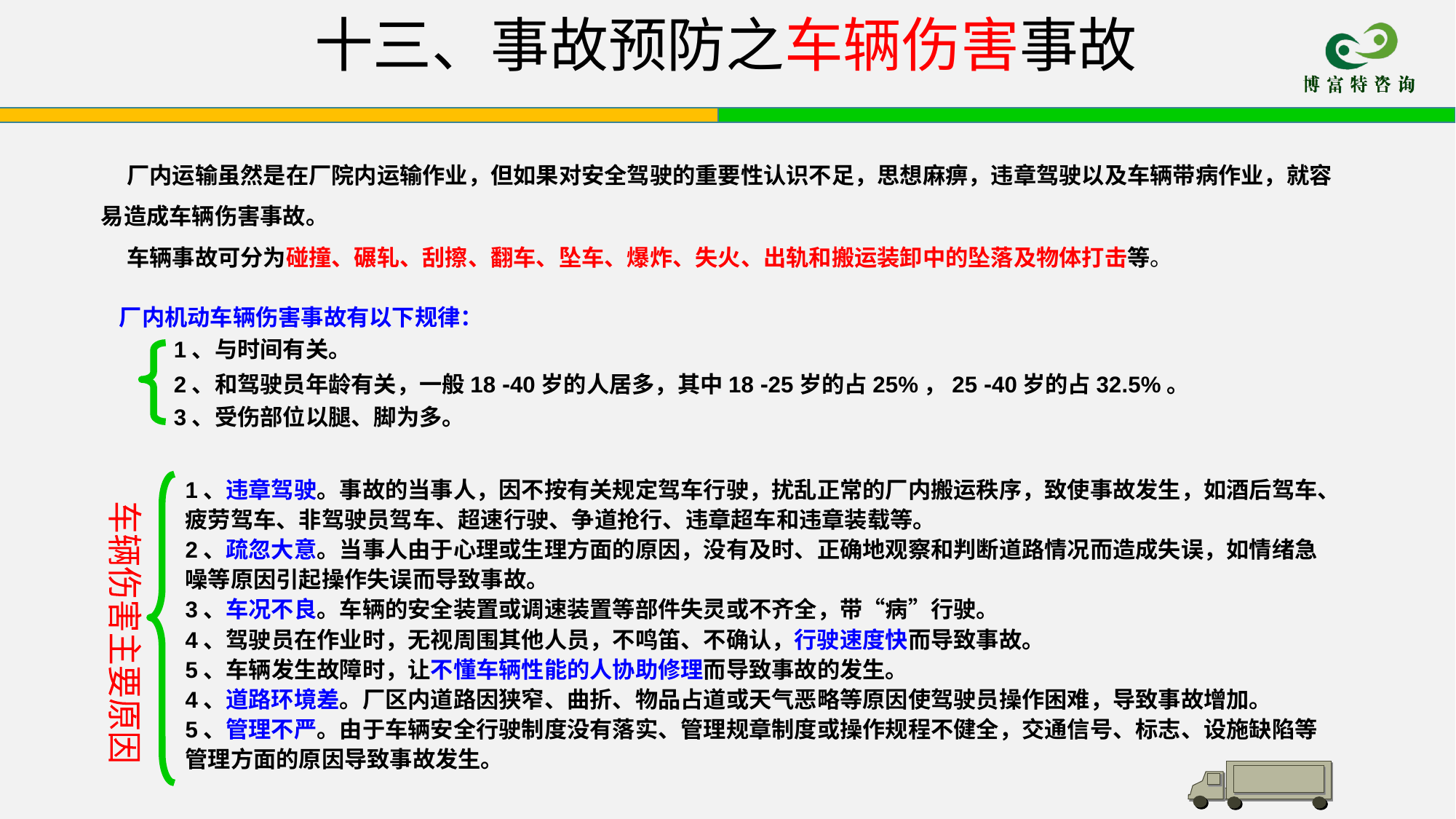

# 十三、事故预防之车辆伤害事故
    厂内运输虽然是在厂院内运输作业，但如果对安全驾驶的重要性认识不足，思想麻痹，违章驾驶以及车辆带病作业，就容易造成车辆伤害事故。
    车辆事故可分为碰撞、碾轧、刮擦、翻车、坠车、爆炸、失火、出轨和搬运装卸中的坠落及物体打击等。
厂内机动车辆伤害事故有以下规律：
1、与时间有关。
2、和驾驶员年龄有关，一般18 -40岁的人居多，其中18 -25岁的占25%，25 -40岁的占32.5%。
3、受伤部位以腿、脚为多。

1、违章驾驶。事故的当事人，因不按有关规定驾车行驶，扰乱正常的厂内搬运秩序，致使事故发生，如酒后驾车、疲劳驾车、非驾驶员驾车、超速行驶、争道抢行、违章超车和违章装载等。
2、疏忽大意。当事人由于心理或生理方面的原因，没有及时、正确地观察和判断道路情况而造成失误，如情绪急噪等原因引起操作失误而导致事故。
3、车况不良。车辆的安全装置或调速装置等部件失灵或不齐全，带“病”行驶。
4、驾驶员在作业时，无视周围其他人员，不鸣笛、不确认，行驶速度快而导致事故。
5、车辆发生故障时，让不懂车辆性能的人协助修理而导致事故的发生。
4、道路环境差。厂区内道路因狭窄、曲折、物品占道或天气恶略等原因使驾驶员操作困难，导致事故增加。
5、管理不严。由于车辆安全行驶制度没有落实、管理规章制度或操作规程不健全，交通信号、标志、设施缺陷等管理方面的原因导致事故发生。

车辆伤害主要原因

50